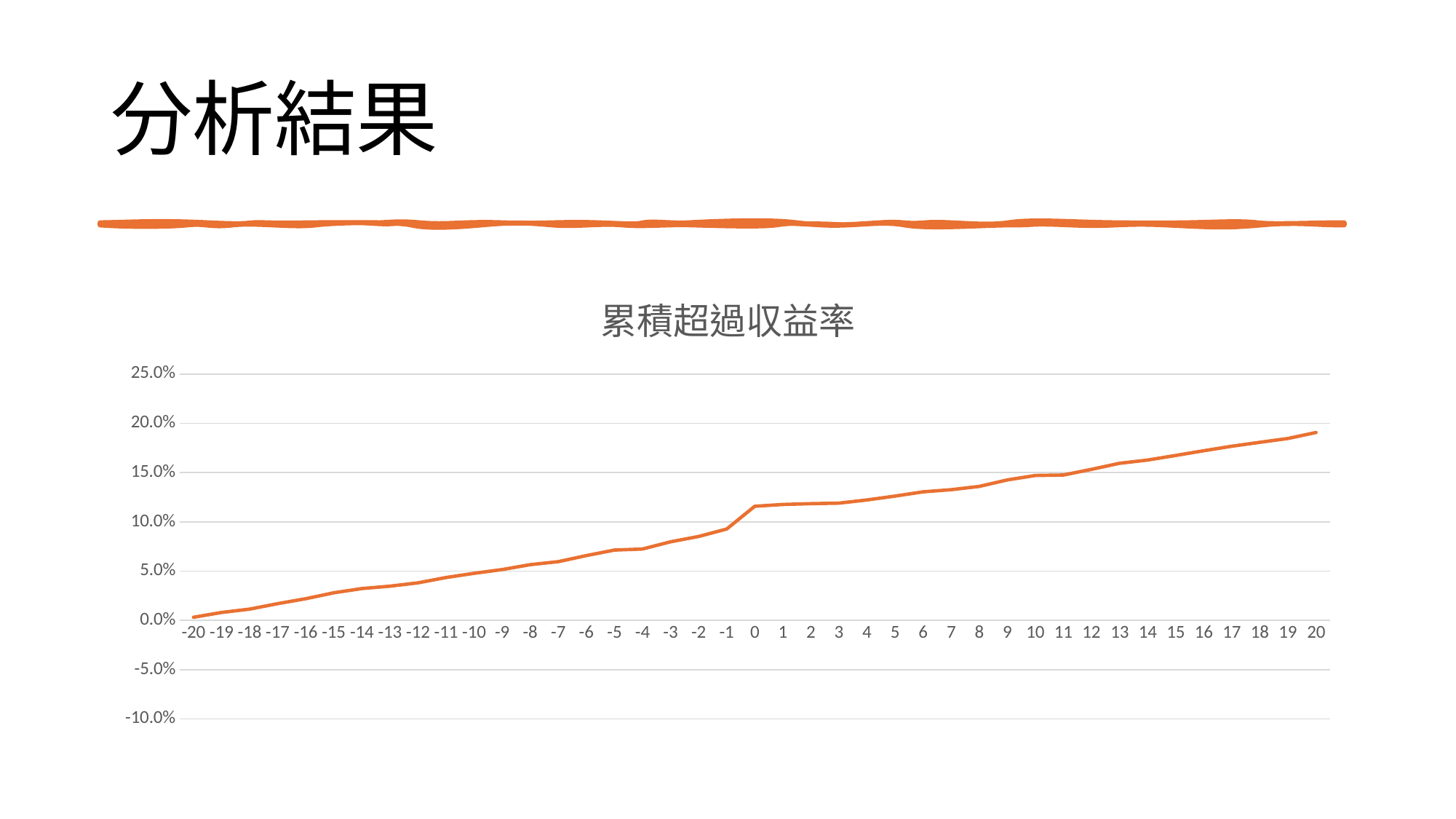

# 分析結果

### Chart: 累積超過収益率

| Category | 累積超過収益率 |
|---|---|
| -20 | 0.0031822619707467126 |
| -19 | 0.008081234822334096 |
| -18 | 0.011471530245423142 |
| -17 | 0.017030775005205938 |
| -16 | 0.02204521179444261 |
| -15 | 0.028071355326381144 |
| -14 | 0.03234118278515434 |
| -13 | 0.034782494134632934 |
| -12 | 0.03814937198605537 |
| -11 | 0.043538744628717985 |
| -10 | 0.04781897646160852 |
| -9 | 0.0515940932321526 |
| -8 | 0.05656434873040285 |
| -7 | 0.059617396810388225 |
| -6 | 0.06576952674020284 |
| -5 | 0.07139530947934247 |
| -4 | 0.07244316592095829 |
| -3 | 0.07976737761086503 |
| -2 | 0.08518399549455437 |
| -1 | 0.09271432929615975 |
| 0 | 0.11581515561533261 |
| 1 | 0.11762112545910275 |
| 2 | 0.1184543820306646 |
| 3 | 0.11898832720110468 |
| 4 | 0.12225149316410139 |
| 5 | 0.12618900647727405 |
| 6 | 0.13047570257357943 |
| 7 | 0.13266507848333145 |
| 8 | 0.13599231858393088 |
| 9 | 0.14255738019791261 |
| 10 | 0.14706800735374737 |
| 11 | 0.14755096114660513 |
| 12 | 0.15328583117272998 |
| 13 | 0.15942580134243994 |
| 14 | 0.1627036264360863 |
| 15 | 0.16736292871919173 |
| 16 | 0.17219849907897797 |
| 17 | 0.17677789410596076 |
| 18 | 0.1807143587854424 |
| 19 | 0.18460811363145388 |
| 20 | 0.1906524108389807 |